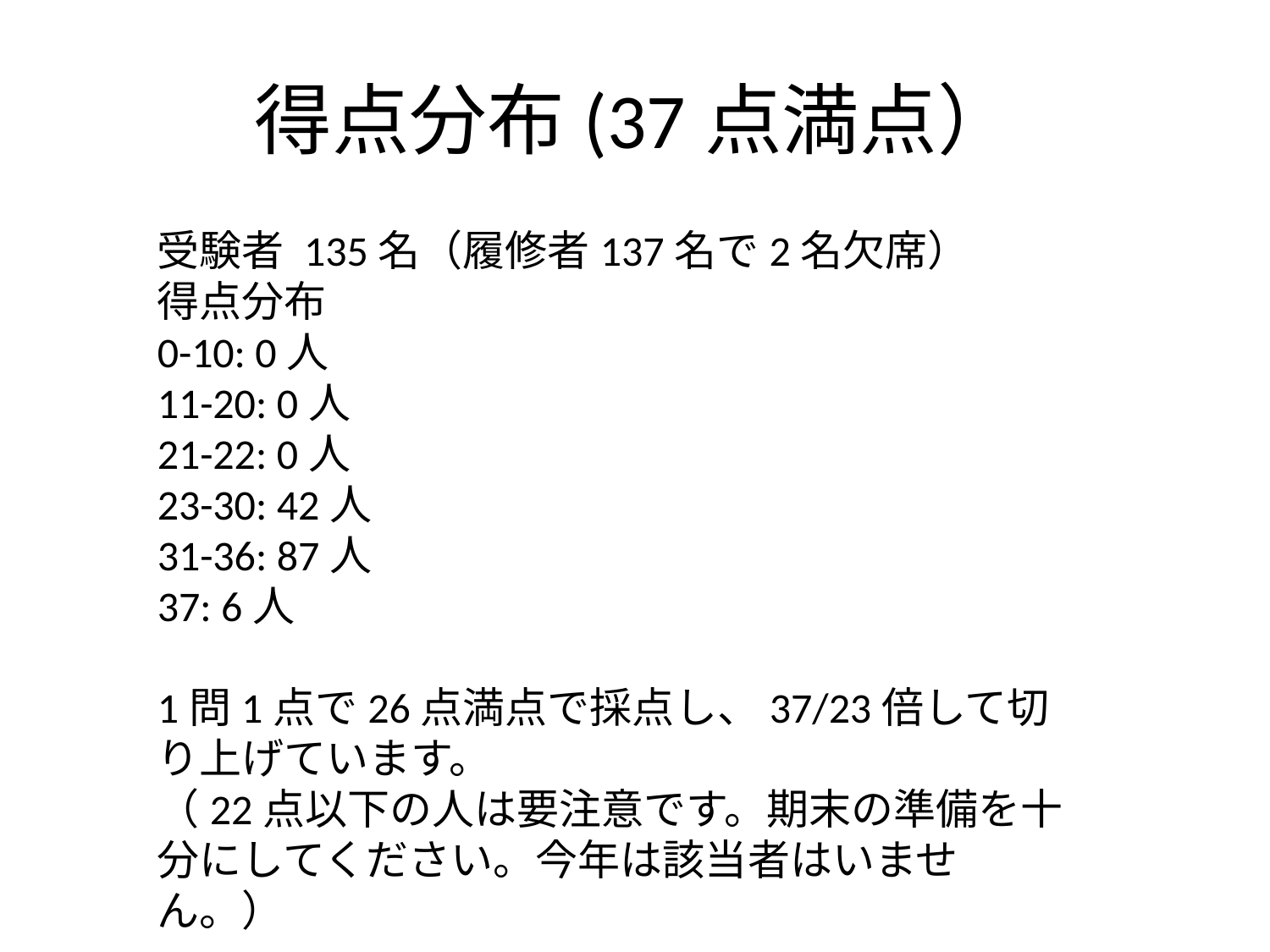

# 得点分布(37点満点）
受験者 135名（履修者137名で2名欠席）
得点分布
0-10: 0人
11-20: 0人
21-22: 0人
23-30: 42人
31-36: 87人
37: 6人

1問1点で26点満点で採点し、37/23倍して切り上げています。
（22点以下の人は要注意です。期末の準備を十分にしてください。今年は該当者はいません。）